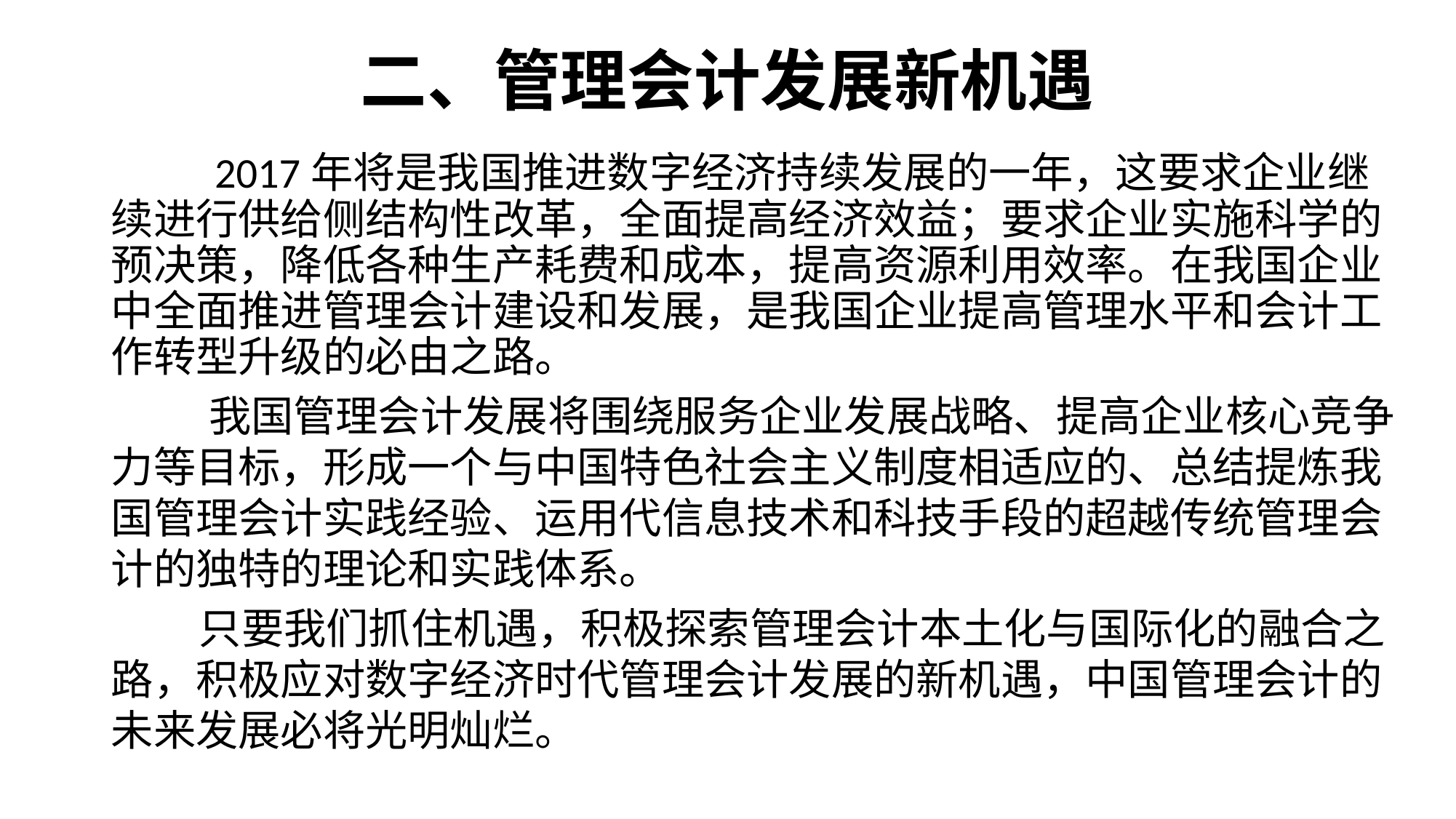

# 二、管理会计发展新机遇
             2017年将是我国推进数字经济持续发展的一年，这要求企业继续进行供给侧结构性改革，全面提高经济效益；要求企业实施科学的预决策，降低各种生产耗费和成本，提高资源利用效率。在我国企业中全面推进管理会计建设和发展，是我国企业提高管理水平和会计工作转型升级的必由之路。
               我国管理会计发展将围绕服务企业发展战略、提高企业核心竞争力等目标，形成一个与中国特色社会主义制度相适应的、总结提炼我国管理会计实践经验、运用代信息技术和科技手段的超越传统管理会计的独特的理论和实践体系。
              只要我们抓住机遇，积极探索管理会计本土化与国际化的融合之路，积极应对数字经济时代管理会计发展的新机遇，中国管理会计的未来发展必将光明灿烂。